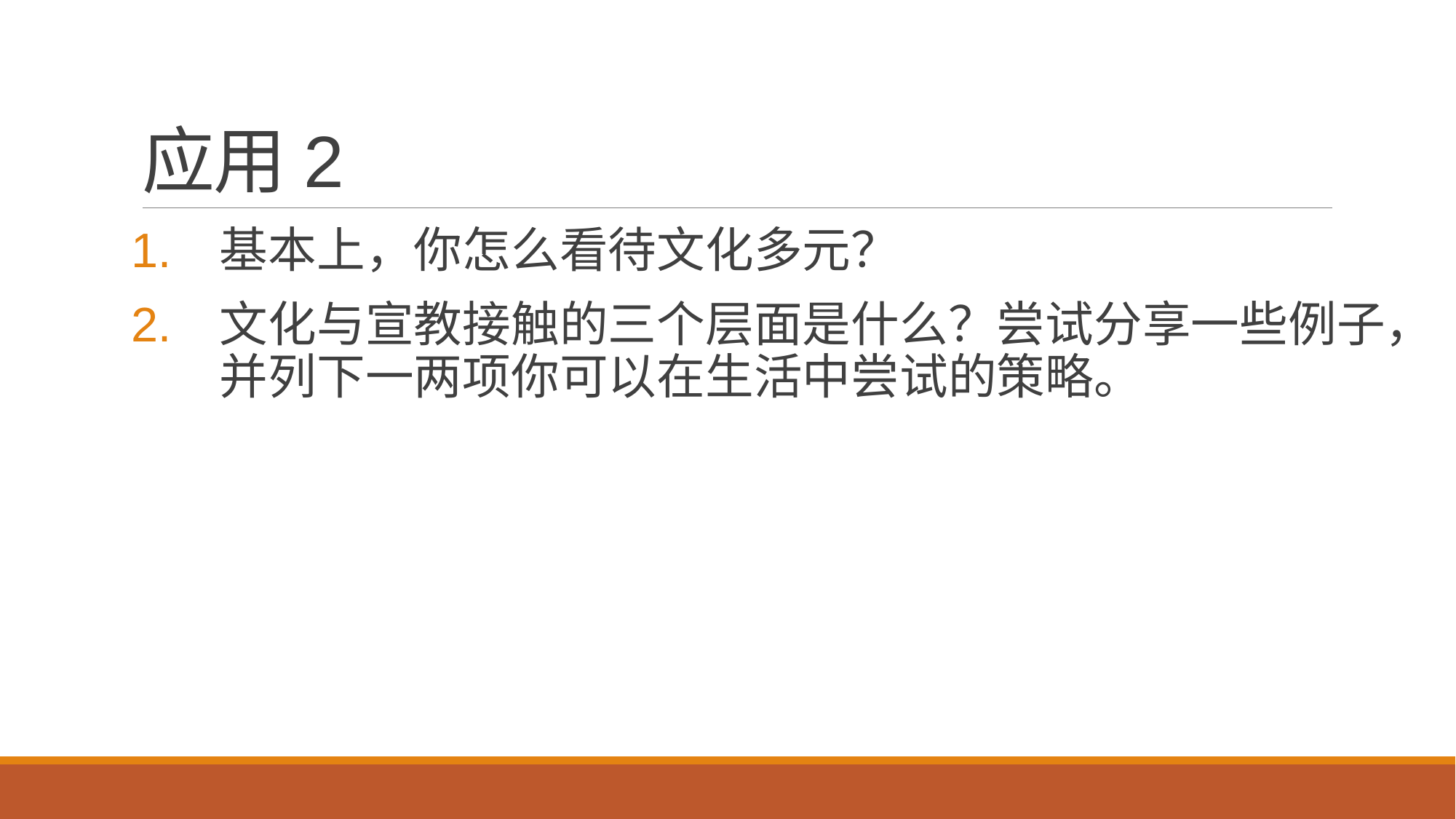

# 应用2
基本上，你怎么看待文化多元？
文化与宣教接触的三个层面是什么？尝试分享一些例子，并列下一两项你可以在生活中尝试的策略。